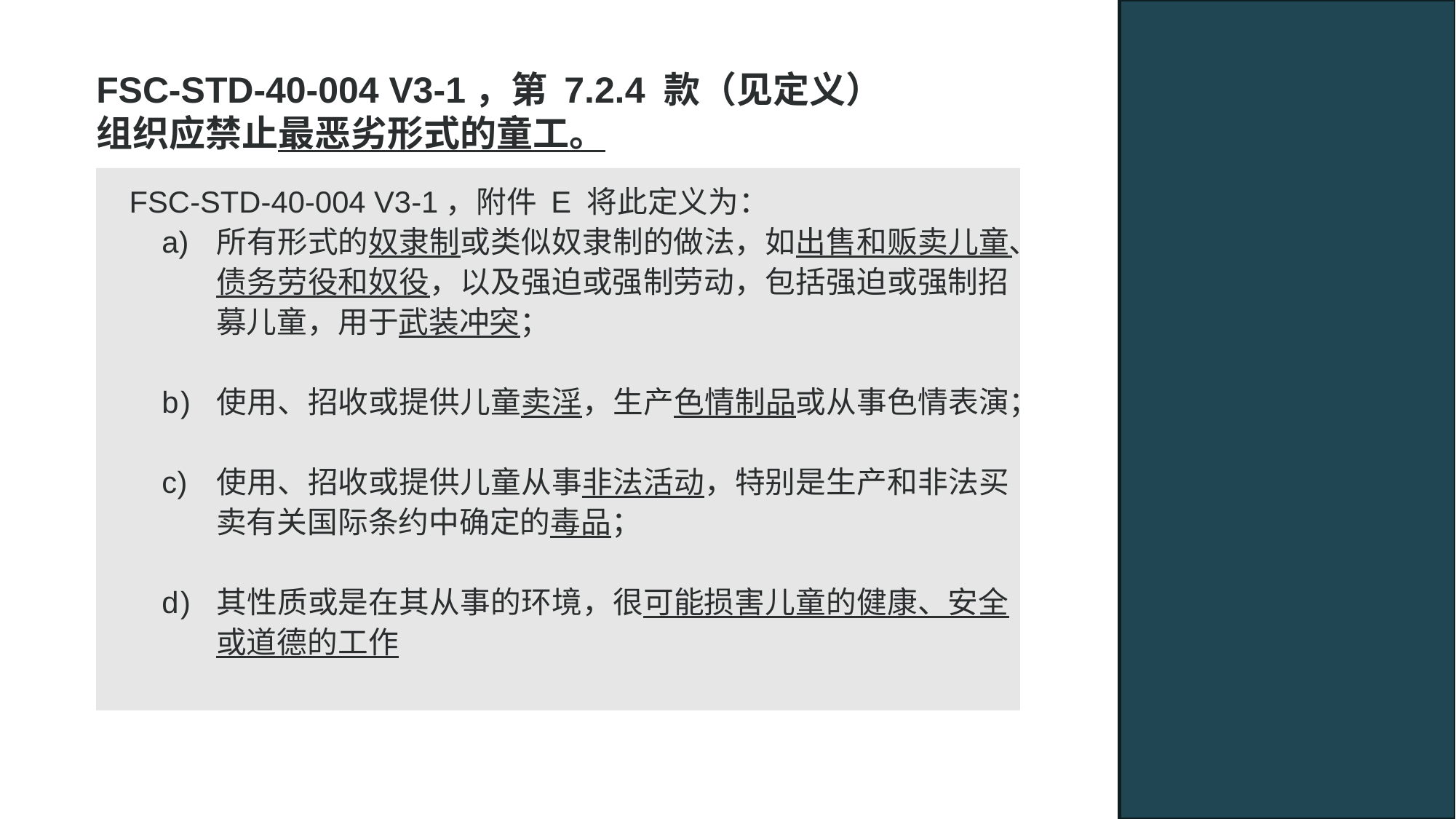

FSC-STD-40-004 V3-1，第 7.2.4 款（见定义）
组织应禁止最恶劣形式的童工。

FSC-STD-40-004 V3-1，附件 E 将此定义为：
所有形式的奴隶制或类似奴隶制的做法，如出售和贩卖儿童、债务劳役和奴役，以及强迫或强制劳动，包括强迫或强制招募儿童，用于武装冲突；

使用、招收或提供儿童卖淫，生产色情制品或从事色情表演；

使用、招收或提供儿童从事非法活动，特别是生产和非法买卖有关国际条约中确定的毒品；

其性质或是在其从事的环境，很可能损害儿童的健康、安全或道德的工作